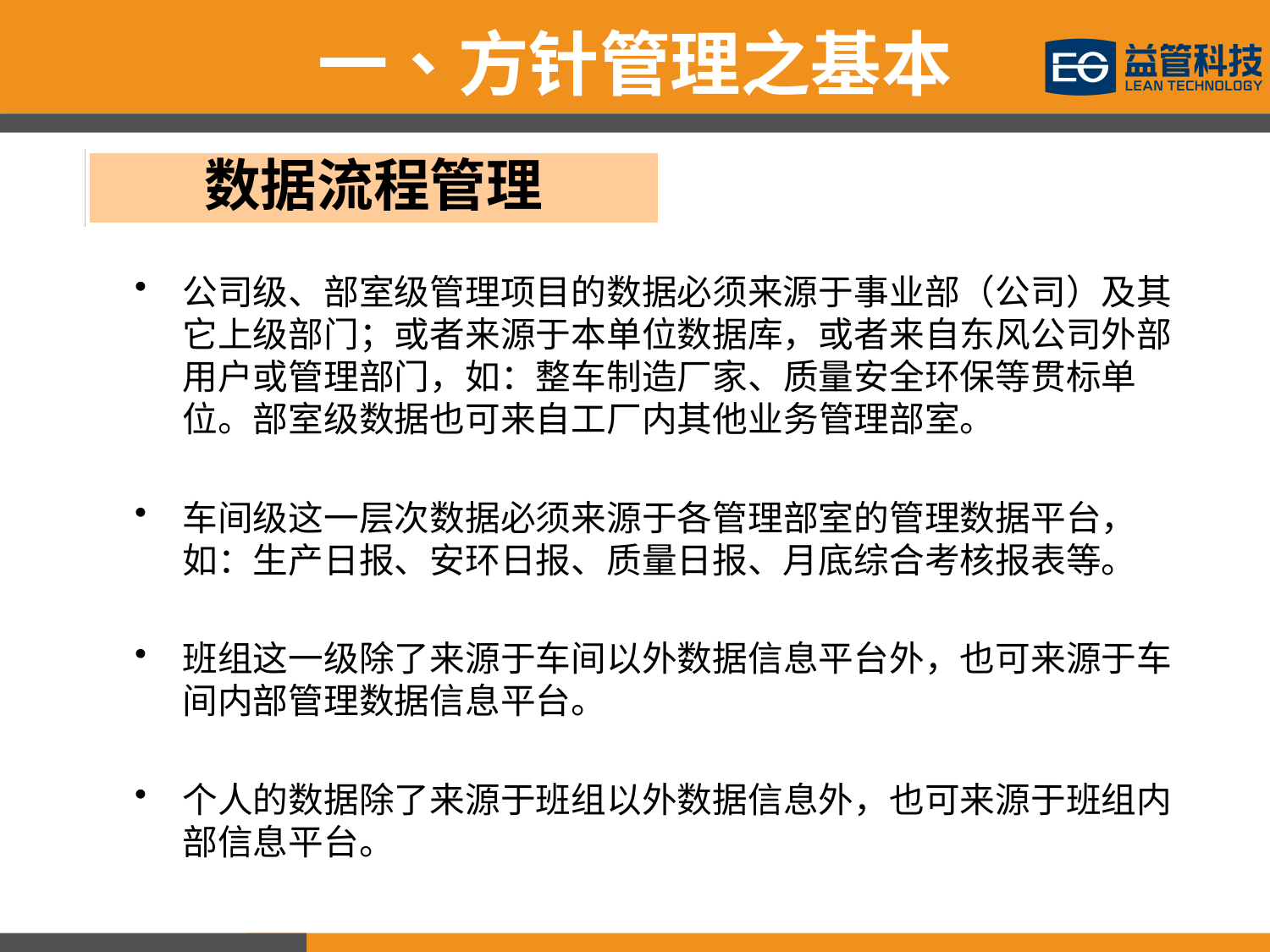

一、方针管理之基本
数据流程管理
公司级、部室级管理项目的数据必须来源于事业部（公司）及其它上级部门；或者来源于本单位数据库，或者来自东风公司外部用户或管理部门，如：整车制造厂家、质量安全环保等贯标单位。部室级数据也可来自工厂内其他业务管理部室。

车间级这一层次数据必须来源于各管理部室的管理数据平台，如：生产日报、安环日报、质量日报、月底综合考核报表等。

班组这一级除了来源于车间以外数据信息平台外，也可来源于车间内部管理数据信息平台。

个人的数据除了来源于班组以外数据信息外，也可来源于班组内部信息平台。